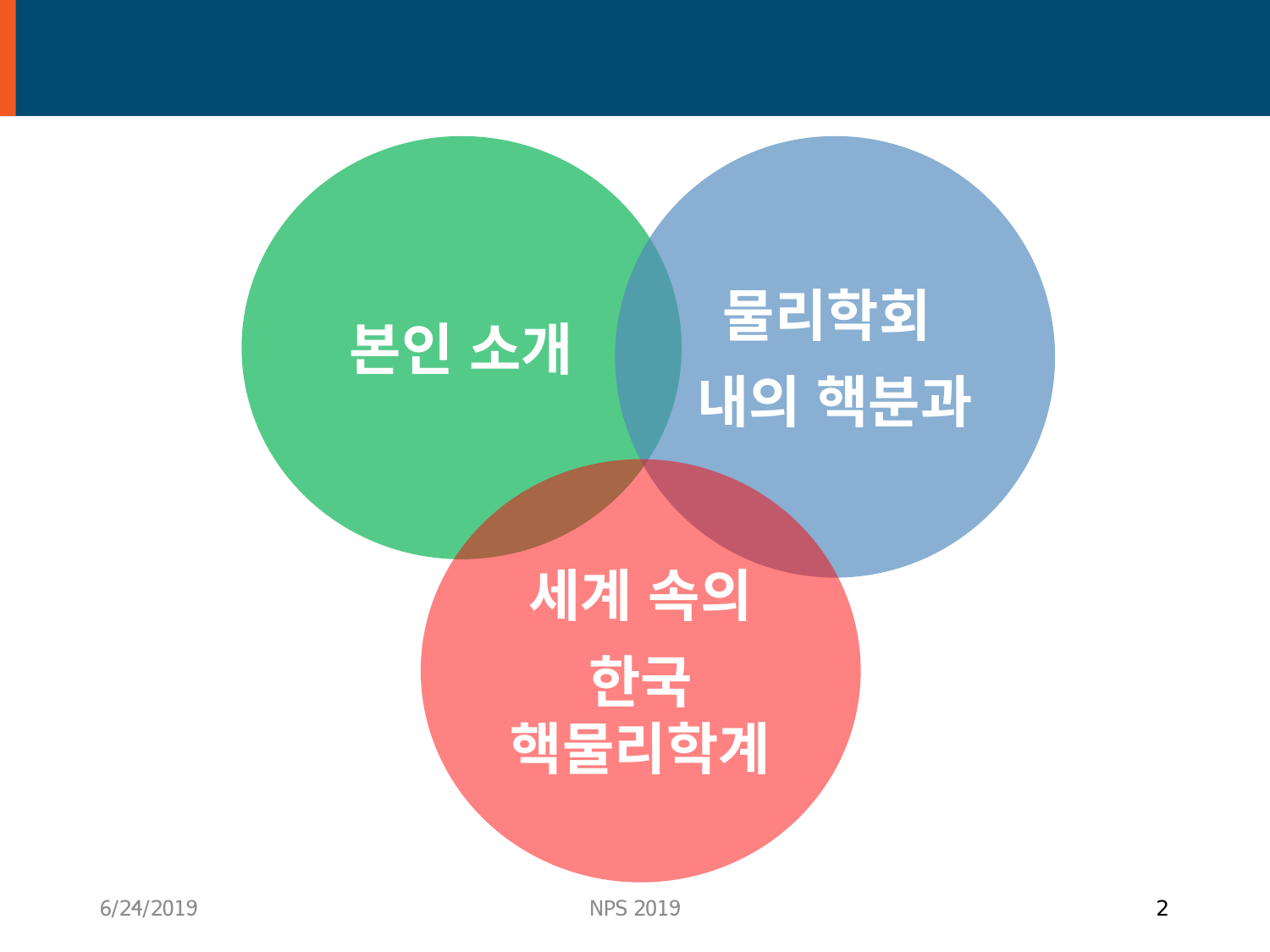

# CONTENTS
본인 소개
물리학회
내의 핵분과
세계 속의
한국 핵물리학계
6/24/2019
NPS 2019
2